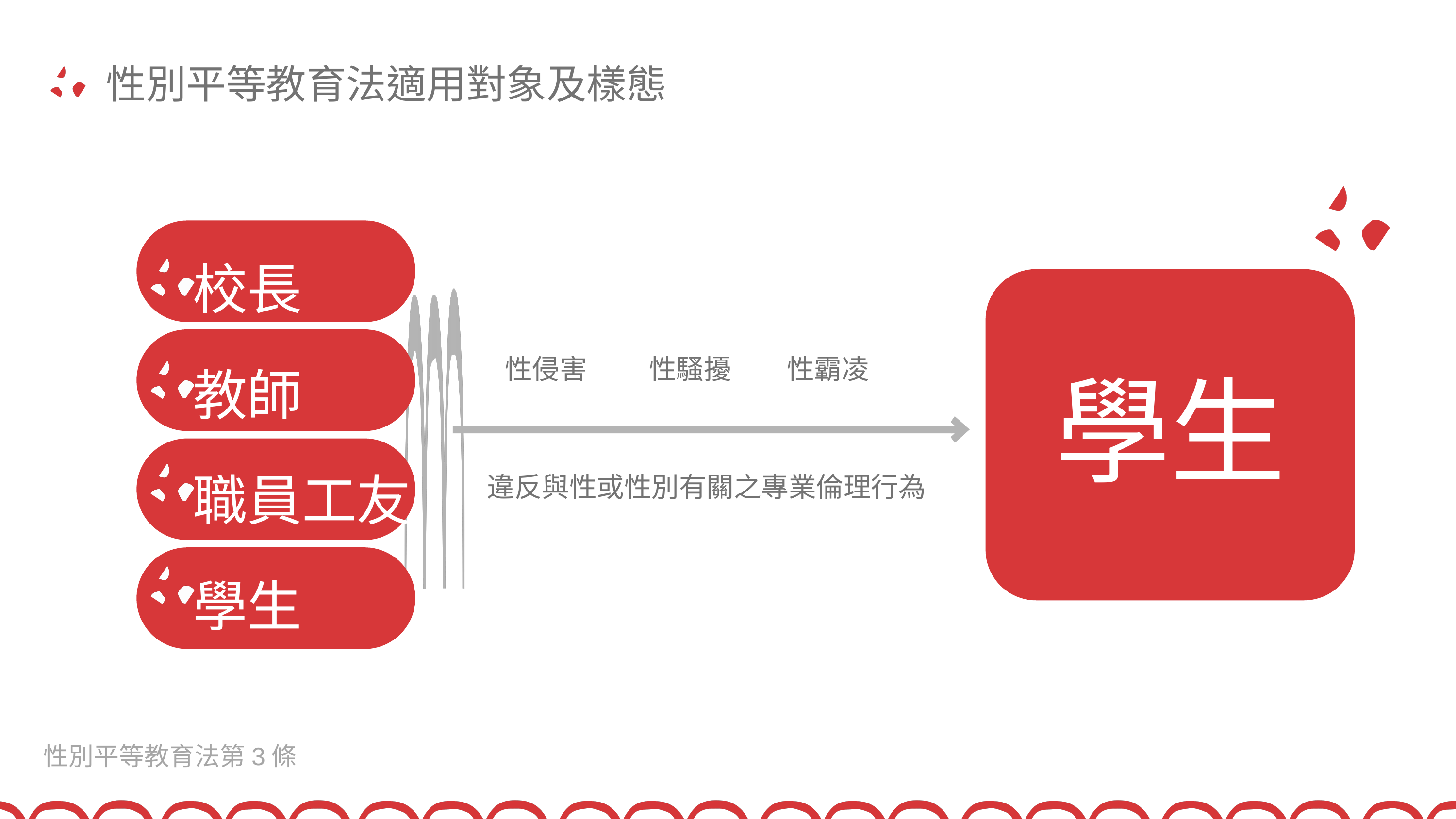

性別平等教育法適用對象及樣態

校長
教師
職員工友
學生

學生
性侵害          性騷擾         性霸凌

違反與性或性別有關之專業倫理行為

性別平等教育法第3條